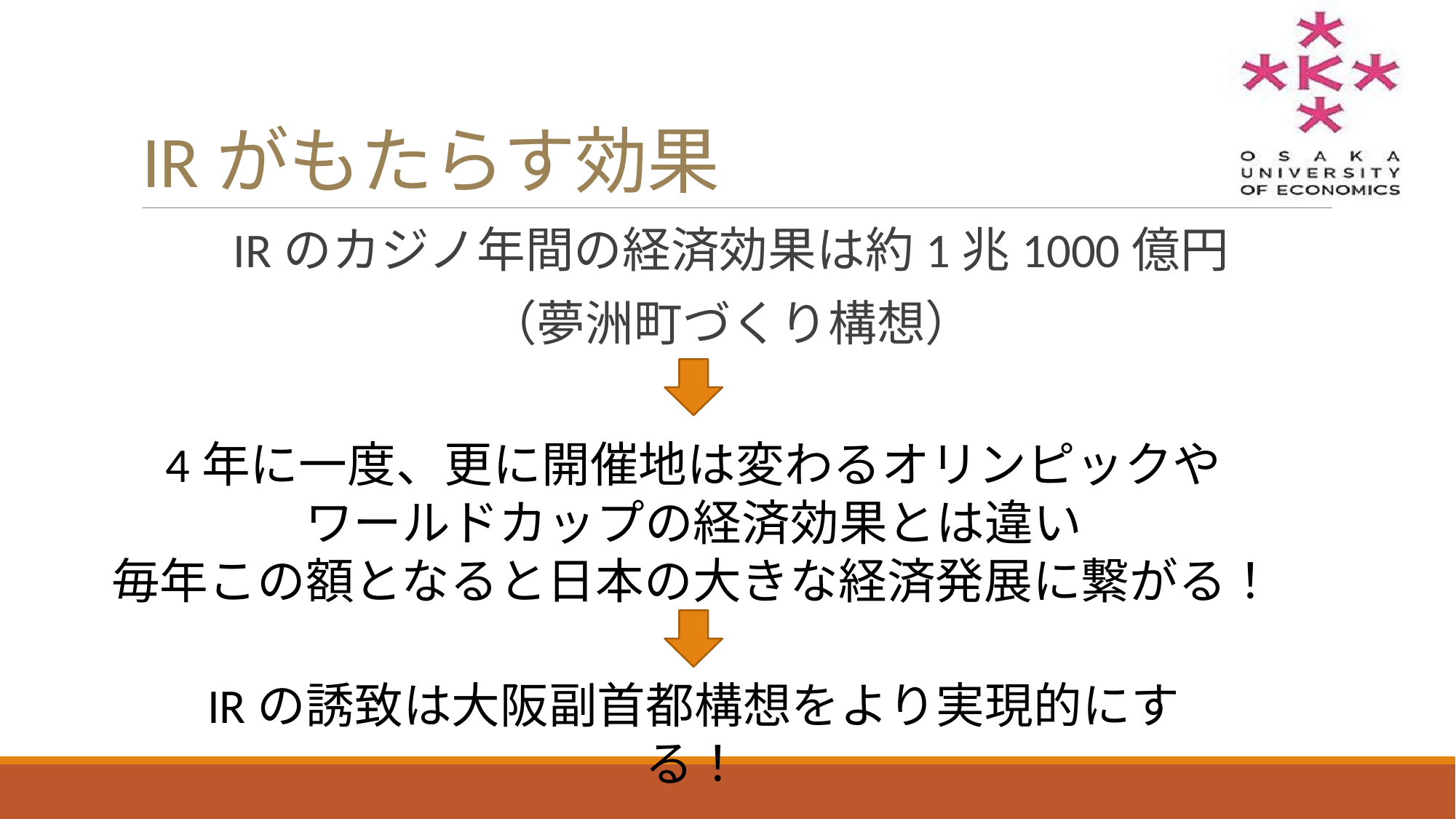

# IRがもたらす効果
IRのカジノ年間の経済効果は約1兆1000億円
（夢洲町づくり構想）

4年に一度、更に開催地は変わるオリンピックや
ワールドカップの経済効果とは違い
毎年この額となると日本の大きな経済発展に繋がる！

IRの誘致は大阪副首都構想をより実現的にする！